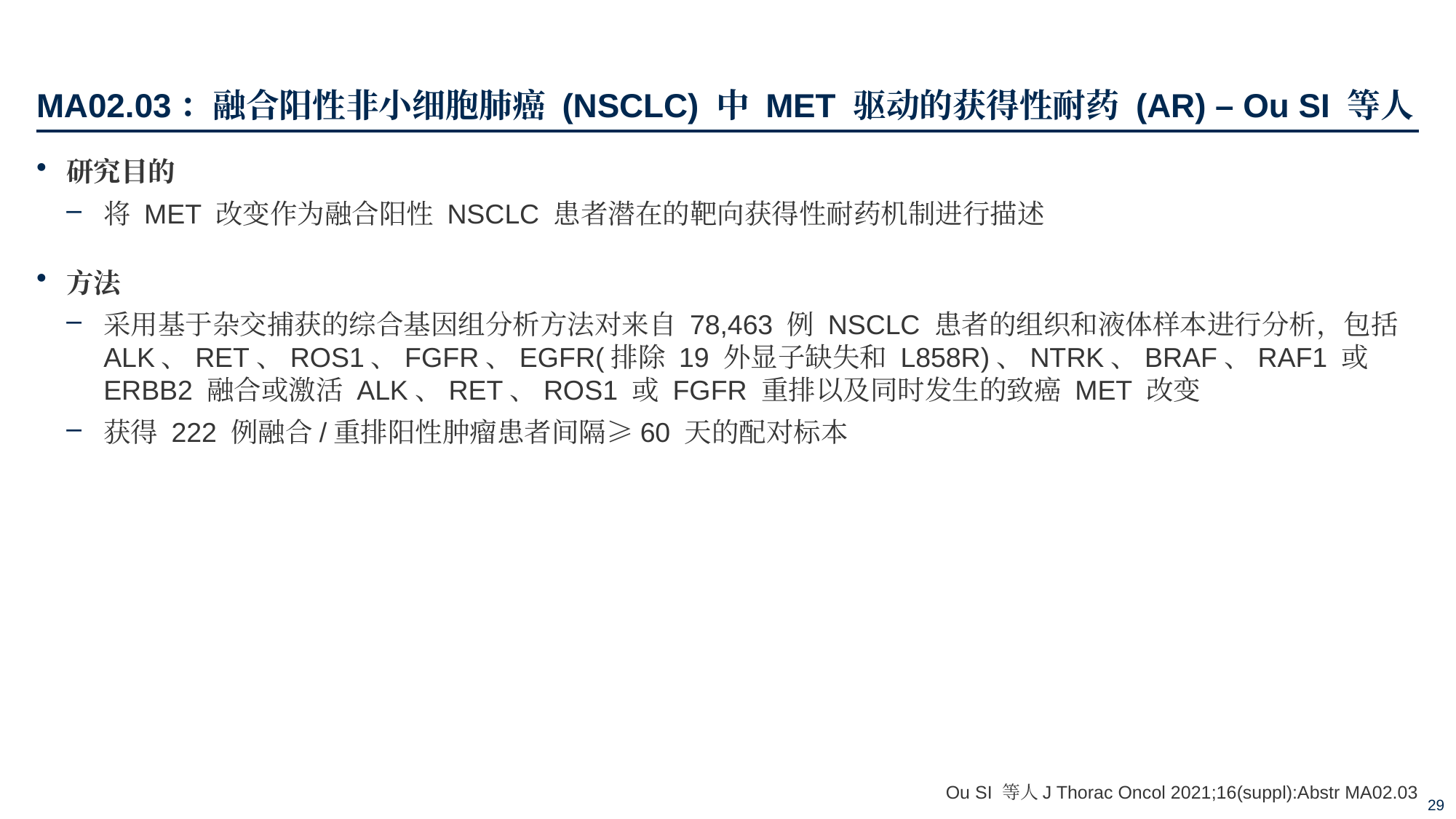

# MA02.03：融合阳性非小细胞肺癌 (NSCLC) 中 MET 驱动的获得性耐药 (AR) – Ou SI 等人
研究目的
将 MET 改变作为融合阳性 NSCLC 患者潜在的靶向获得性耐药机制进行描述
方法
采用基于杂交捕获的综合基因组分析方法对来自 78,463 例 NSCLC 患者的组织和液体样本进行分析，包括 ALK、RET、ROS1、FGFR、EGFR(排除 19 外显子缺失和 L858R)、NTRK、BRAF、RAF1 或 ERBB2 融合或激活 ALK、RET、ROS1 或 FGFR 重排以及同时发生的致癌 MET 改变
获得 222 例融合/重排阳性肿瘤患者间隔≥60 天的配对标本
Ou SI 等人J Thorac Oncol 2021;16(suppl):Abstr MA02.03